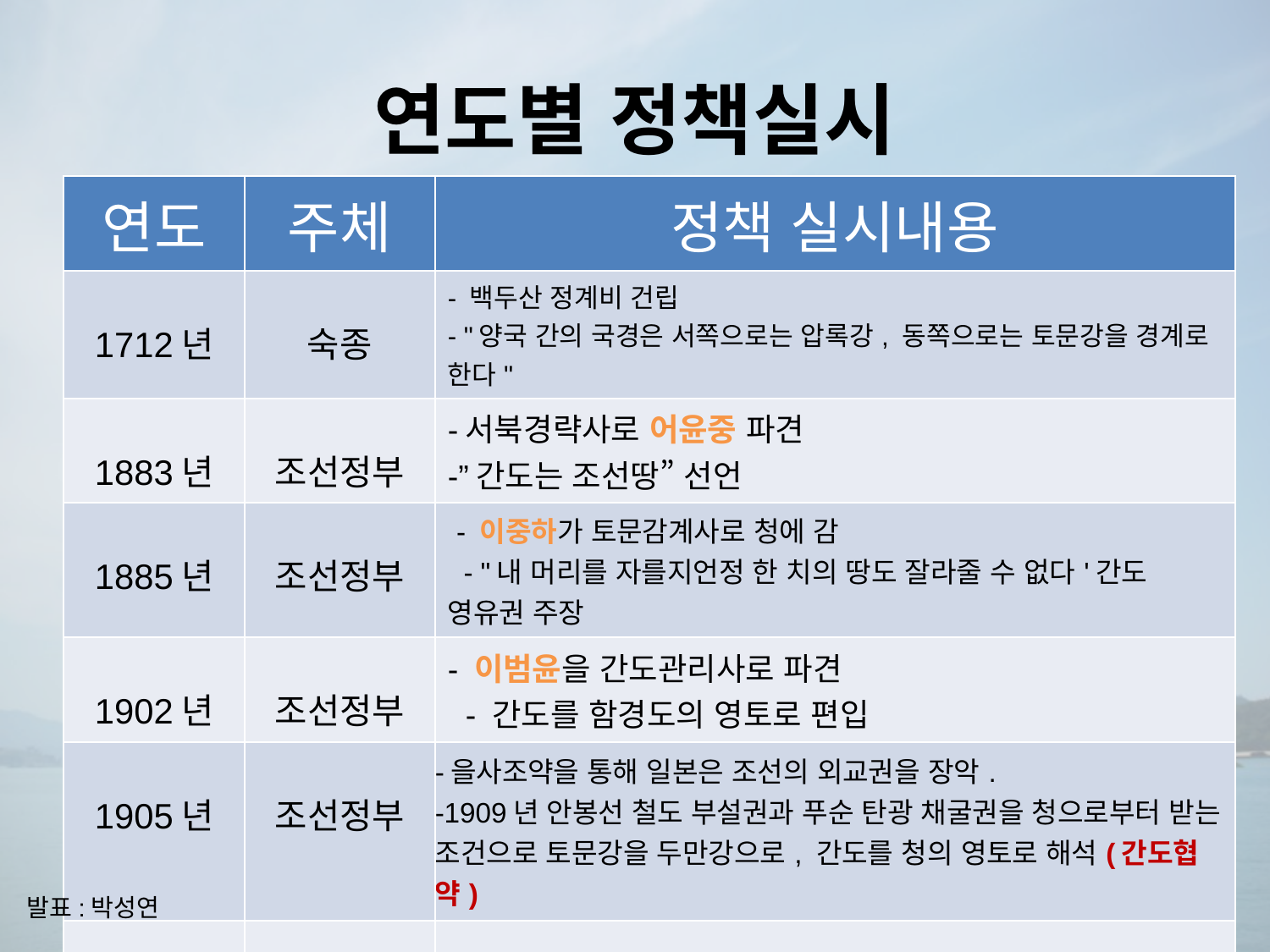

# 연도별 정책실시
| 연도 | 주체 | 정책 실시내용 |
| --- | --- | --- |
| 1712년 | 숙종 | - 백두산 정계비 건립  - "양국 간의 국경은 서쪽으로는 압록강, 동쪽으로는 토문강을 경계로 한다" |
| 1883년 | 조선정부 | -서북경략사로 어윤중 파견 -”간도는 조선땅” 선언 |
| 1885년 | 조선정부 | - 이중하가 토문감계사로 청에 감  - "내 머리를 자를지언정 한 치의 땅도 잘라줄 수 없다'간도 영유권 주장 |
| 1902년 | 조선정부 | - 이범윤을 간도관리사로 파견   - 간도를 함경도의 영토로 편입 |
| 1905년 | 조선정부 | -을사조약을 통해 일본은 조선의 외교권을 장악. -1909년 안봉선 철도 부설권과 푸순 탄광 채굴권을 청으로부터 받는 조건으로 토문강을 두만강으로, 간도를 청의 영토로 해석(간도협약) |
|  |  |  |
발표:박성연